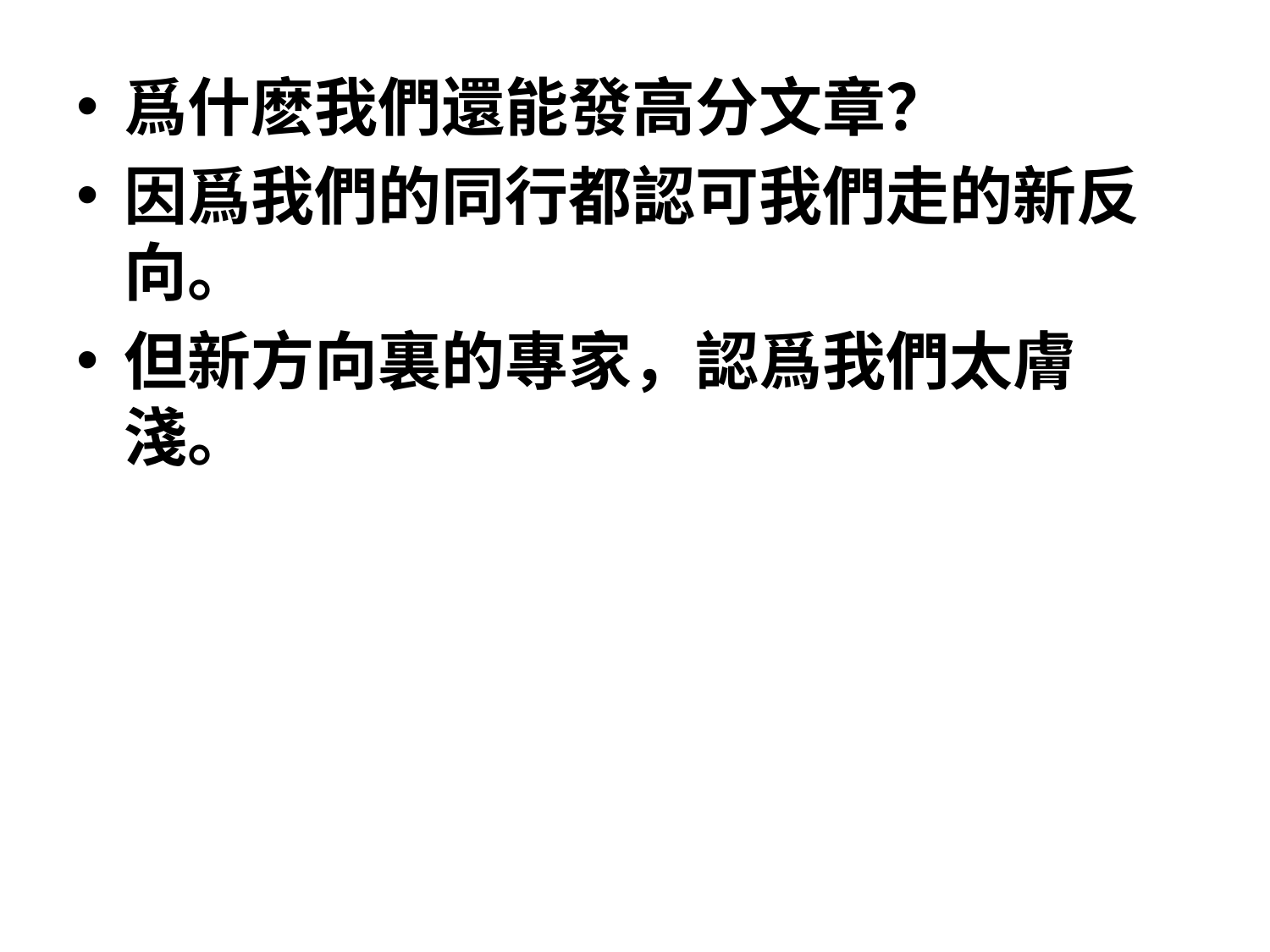

爲什麽我們還能發高分文章？
因爲我們的同行都認可我們走的新反向。
但新方向裏的專家，認爲我們太膚淺。